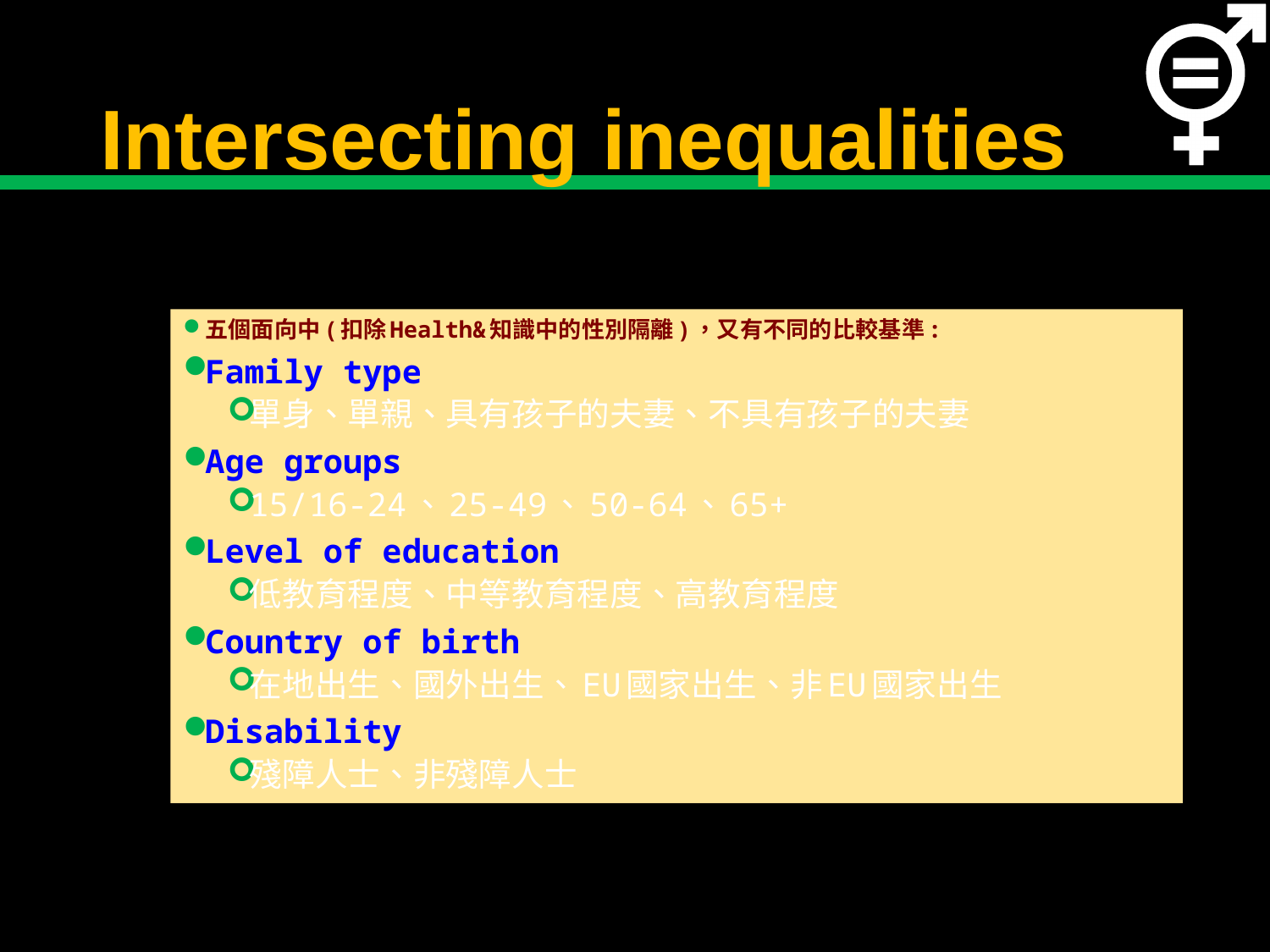

# Intersecting inequalities
五個面向中(扣除Health&知識中的性別隔離)，又有不同的比較基準:
Family type
單身、單親、具有孩子的夫妻、不具有孩子的夫妻
Age groups
15/16-24、25-49、50-64、65+
Level of education
低教育程度、中等教育程度、高教育程度
Country of birth
在地出生、國外出生、EU國家出生、非EU國家出生
Disability
殘障人士、非殘障人士